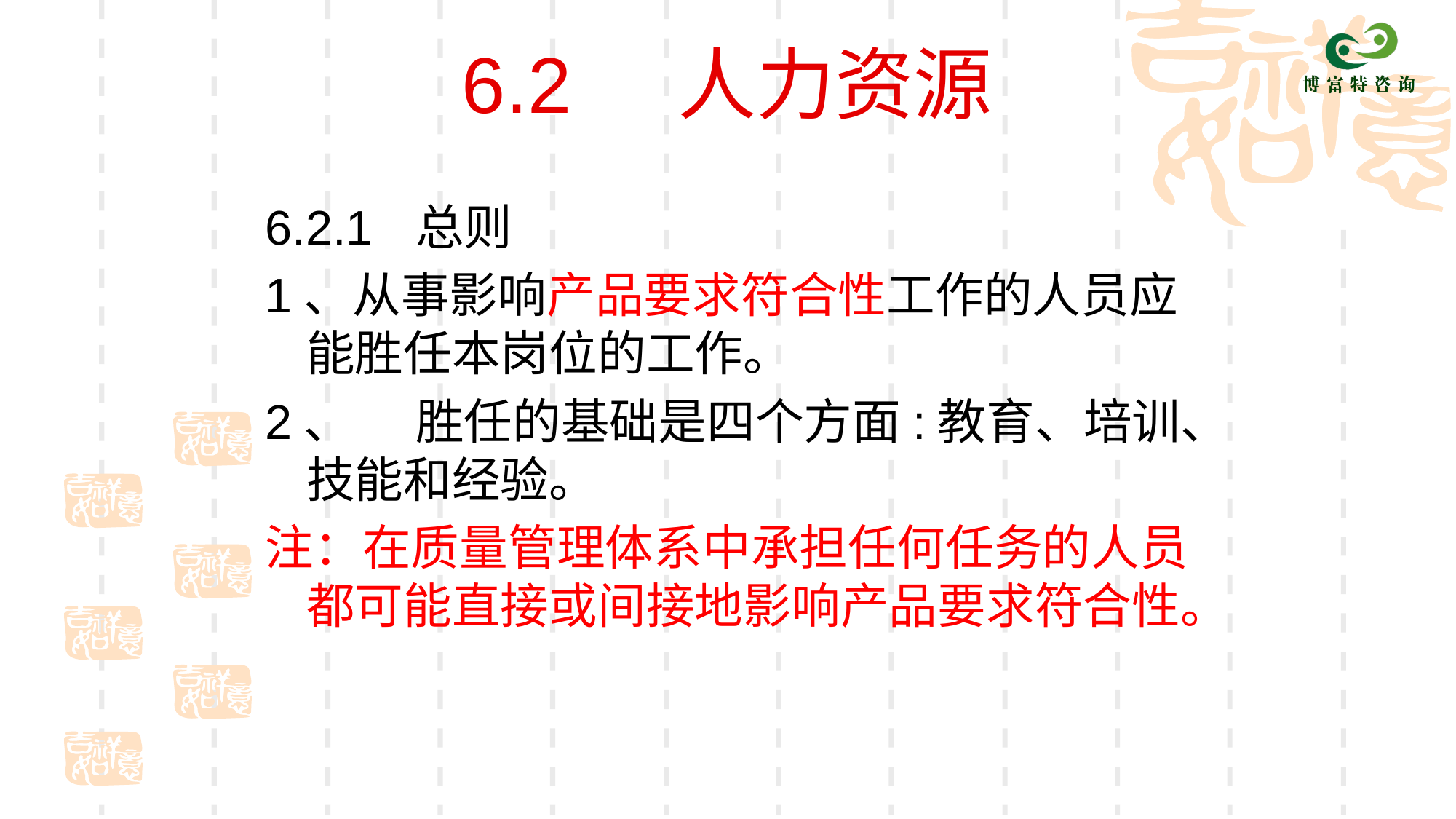

# 6.2    人力资源
6.2.1	总则
1、从事影响产品要求符合性工作的人员应能胜任本岗位的工作。
2、	胜任的基础是四个方面:教育、培训、技能和经验。
注：在质量管理体系中承担任何任务的人员都可能直接或间接地影响产品要求符合性。